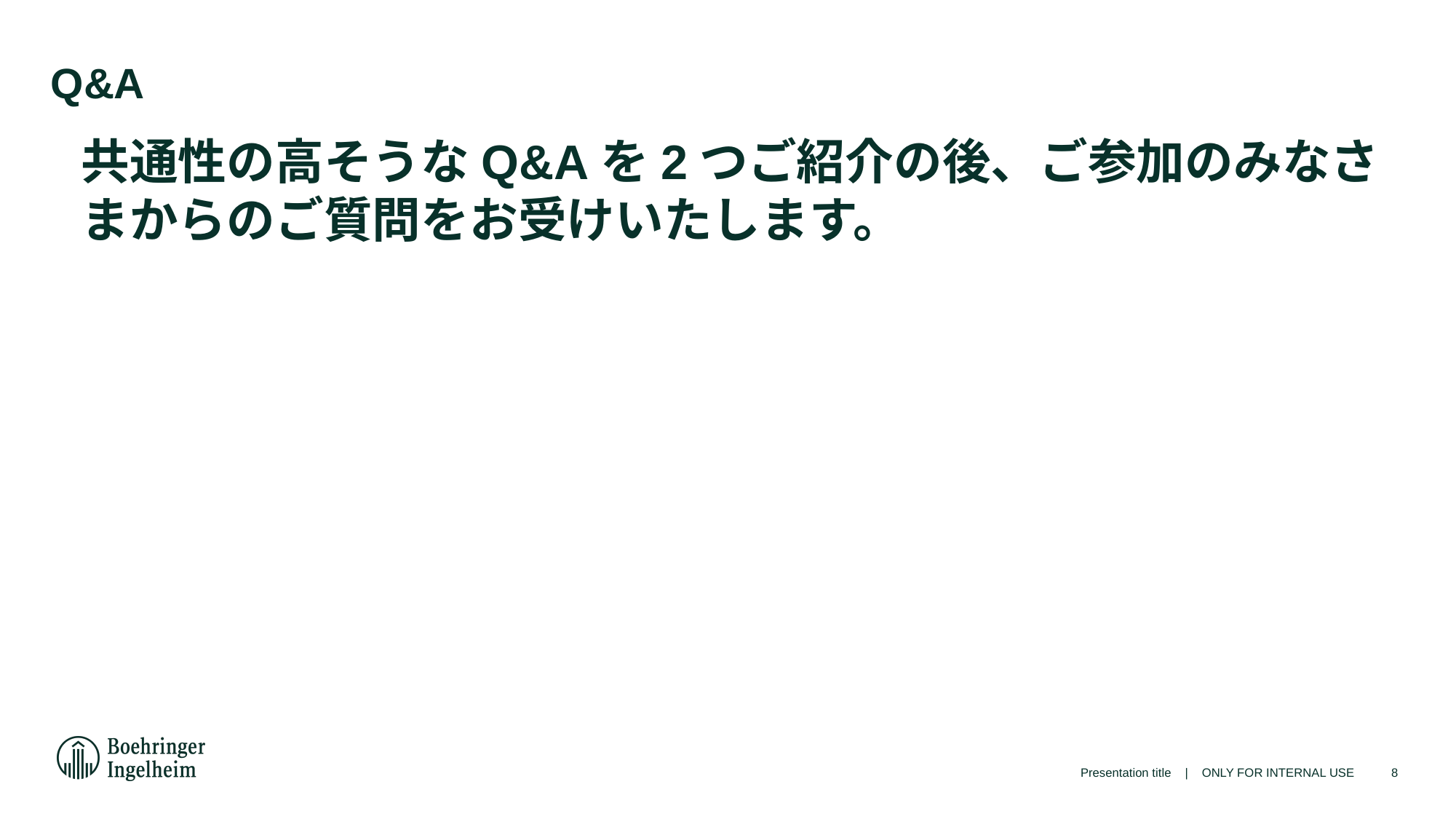

Q&A
共通性の高そうなQ&Aを2つご紹介の後、ご参加のみなさまからのご質問をお受けいたします。
Presentation title    |    ONLY FOR INTERNAL USE
8